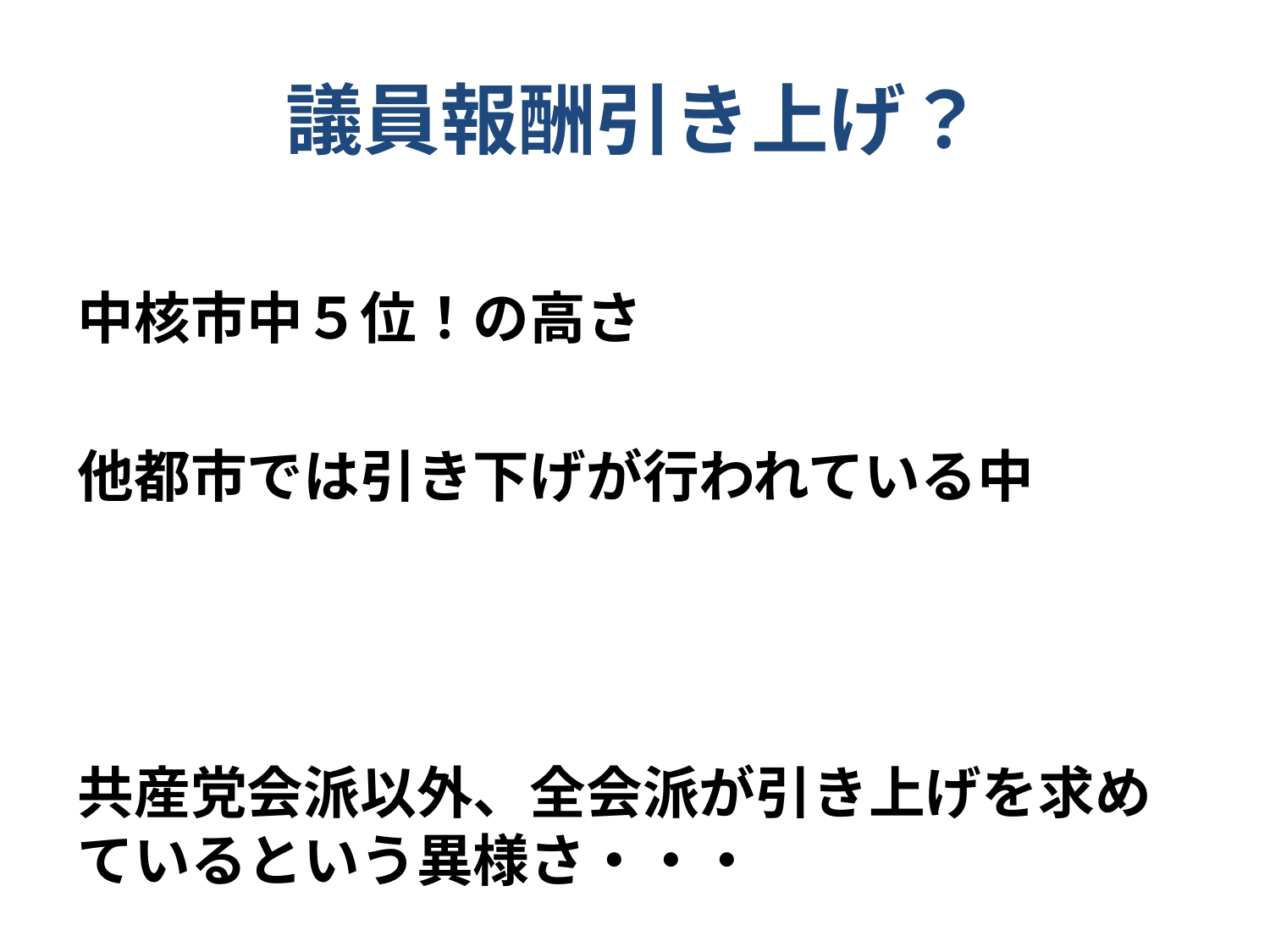

# 議員報酬引き上げ？
中核市中５位！の高さ

他都市では引き下げが行われている中

共産党会派以外、全会派が引き上げを求めているという異様さ・・・